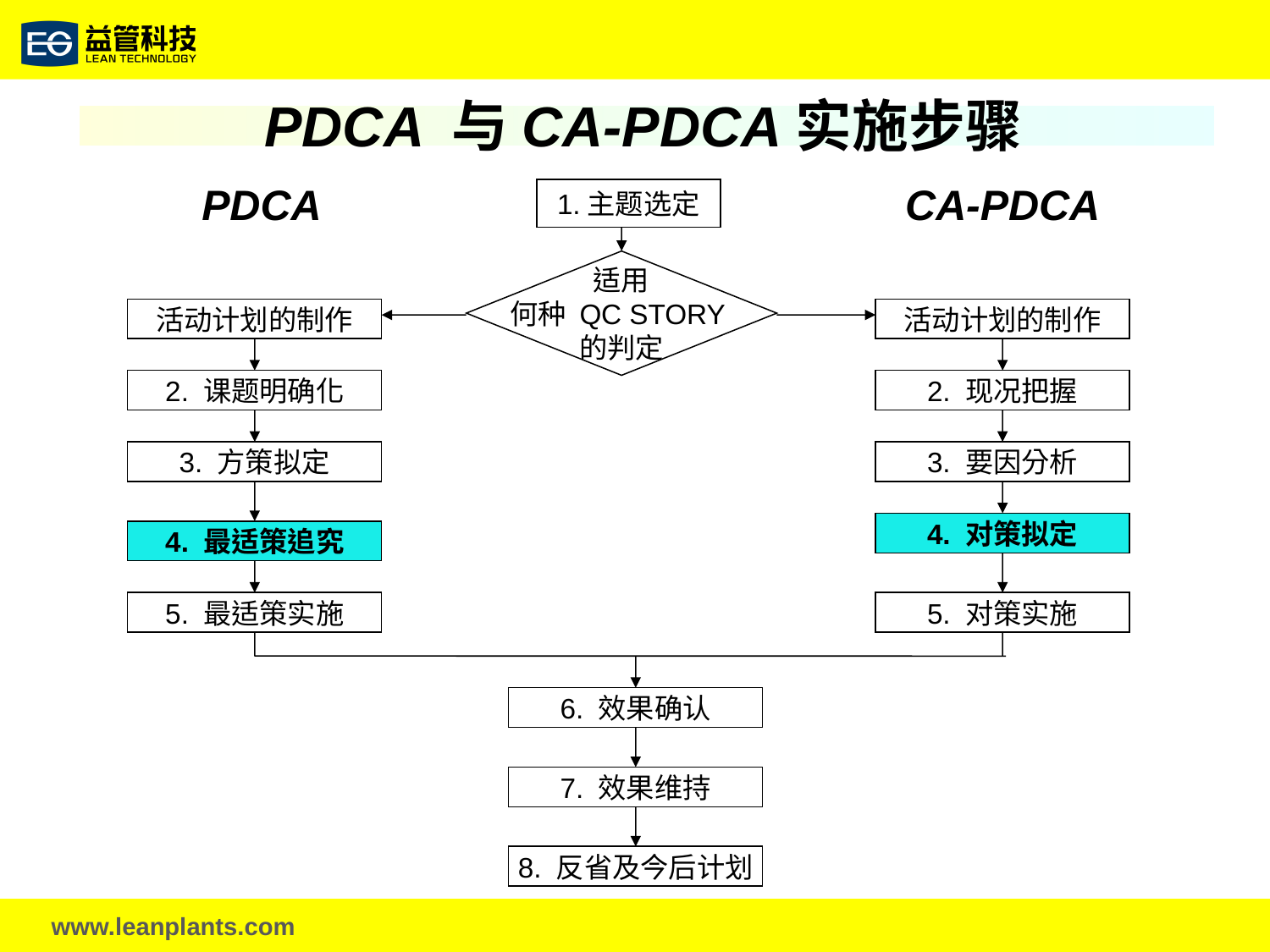

# PDCA 与CA-PDCA实施步骤
PDCA
1.主题选定
CA-PDCA

适用
何种 QC STORY
的判定
活动计划的制作
活动计划的制作

2. 课题明确化
2. 现况把握

3. 方策拟定
3. 要因分析

4. 对策拟定
4. 最适策追究

5. 最适策实施
5. 对策实施

6. 效果确认

7. 效果维持

8. 反省及今后计划
30